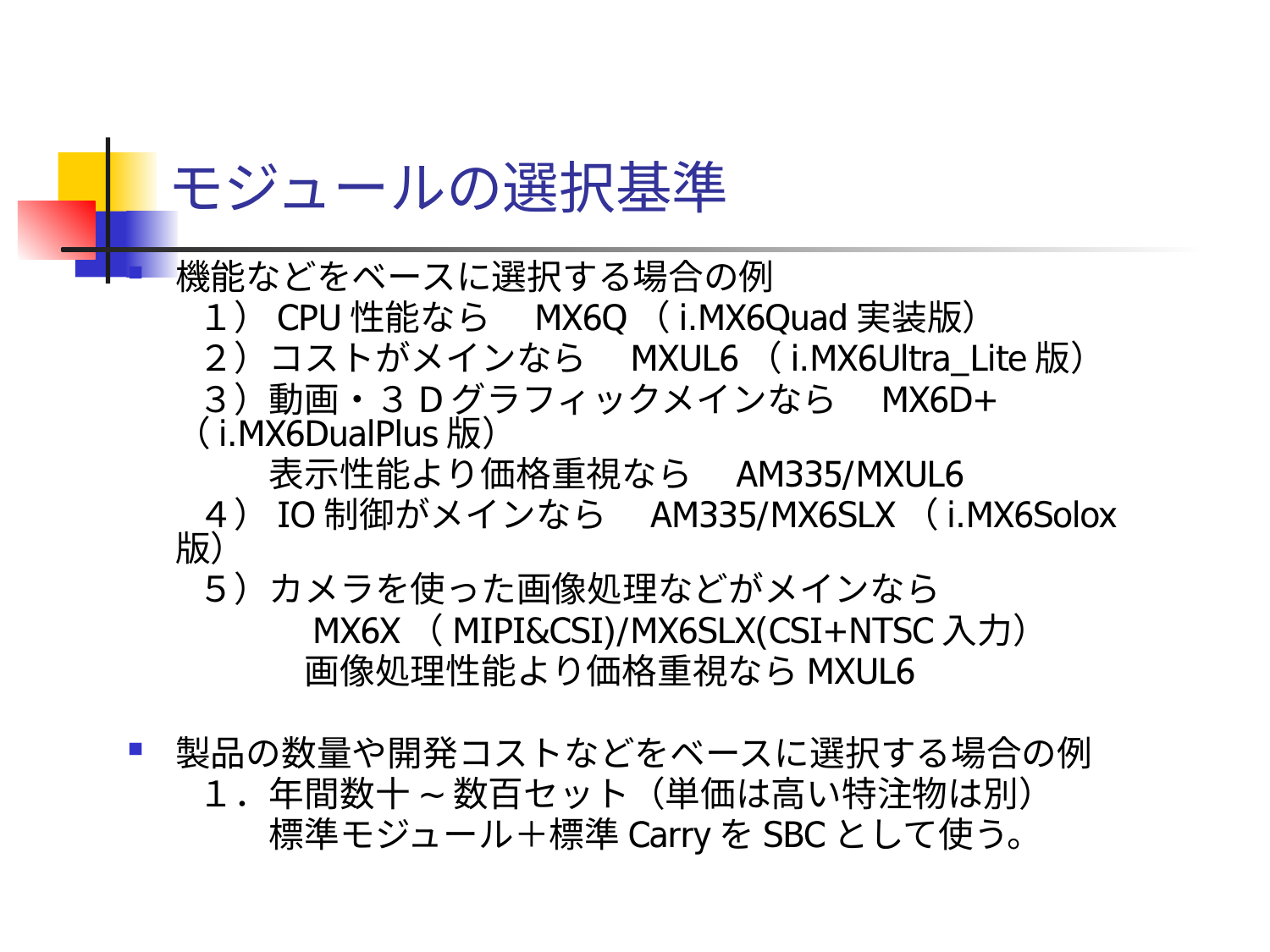

# モジュールの選択基準
機能などをベースに選択する場合の例
　　１）CPU性能なら　MX6Q（i.MX6Quad実装版）
　　２）コストがメインなら　MXUL6（i.MX6Ultra_Lite版）
　　３）動画・３Dグラフィックメインなら　MX6D+（i.MX6DualPlus版）
　　　　表示性能より価格重視なら　AM335/MXUL6
　　４）IO制御がメインなら　AM335/MX6SLX（i.MX6Solox版）
　　５）カメラを使った画像処理などがメインなら
　　　　　MX6X（MIPI&CSI)/MX6SLX(CSI+NTSC入力）
　　　　　画像処理性能より価格重視ならMXUL6

製品の数量や開発コストなどをベースに選択する場合の例
　　１．年間数十~数百セット（単価は高い特注物は別）
　　　　標準モジュール＋標準CarryをSBCとして使う。